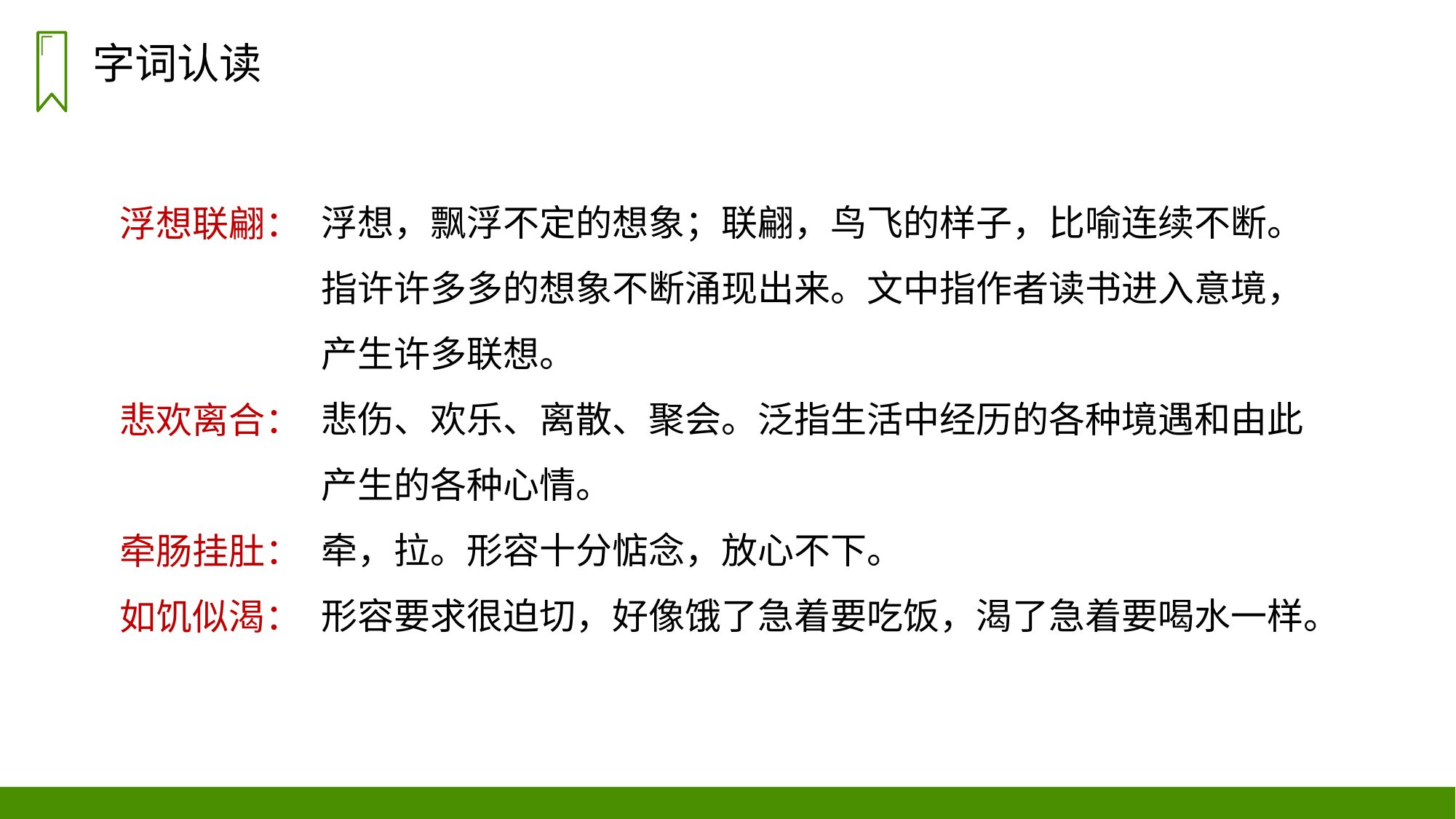

字词认读
浮想，飘浮不定的想象；联翩，鸟飞的样子，比喻连续不断。指许许多多的想象不断涌现出来。文中指作者读书进入意境，产生许多联想。
悲伤、欢乐、离散、聚会。泛指生活中经历的各种境遇和由此产生的各种心情。
牵，拉。形容十分惦念，放心不下。
形容要求很迫切，好像饿了急着要吃饭，渴了急着要喝水一样。
浮想联翩：

悲欢离合：

牵肠挂肚：
如饥似渴：